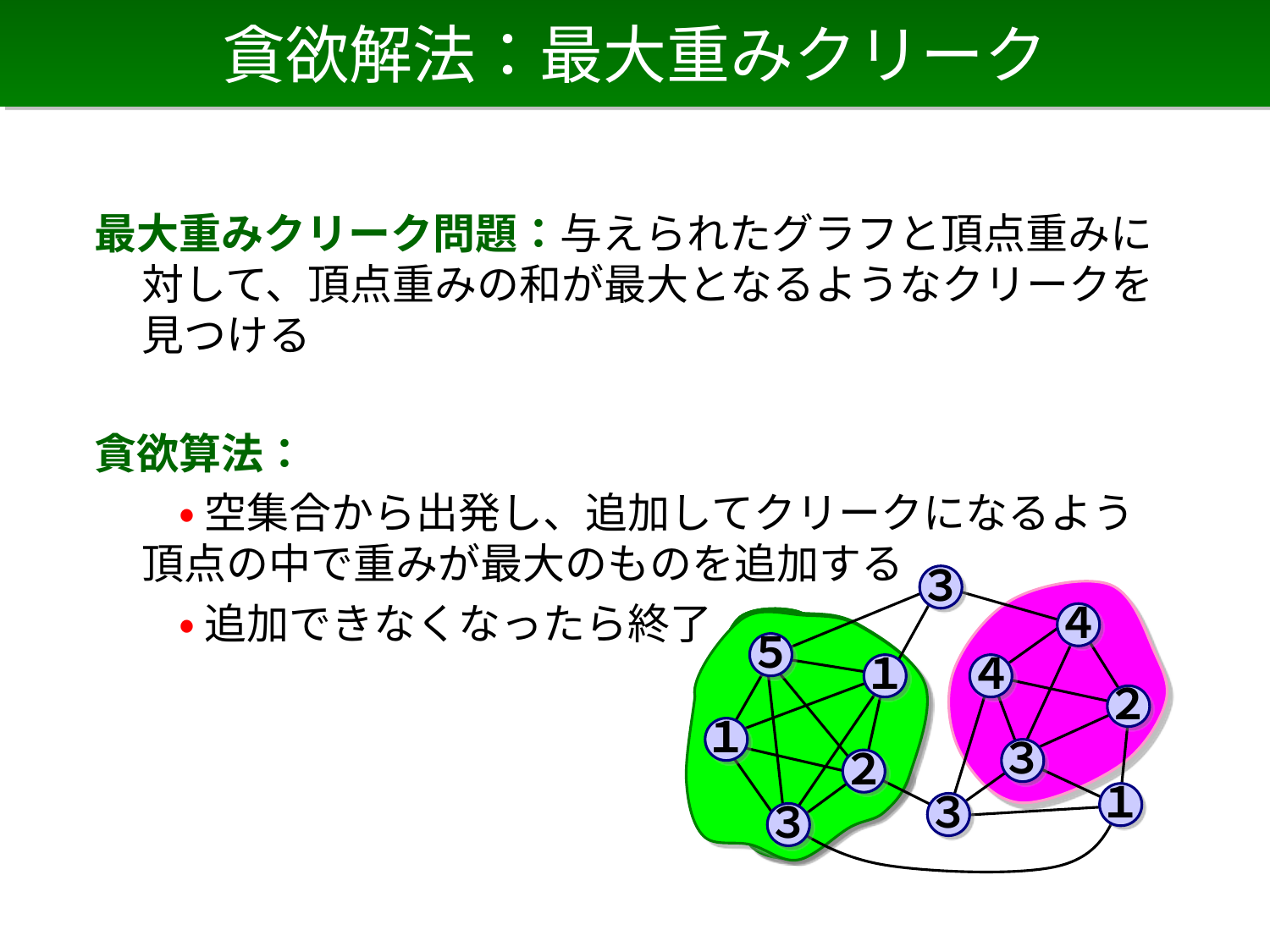

# 貪欲解法：最大重みクリーク
最大重みクリーク問題：与えられたグラフと頂点重みに対して、頂点重みの和が最大となるようなクリークを見つける

貪欲算法：
　　• 空集合から出発し、追加してクリークになるよう頂点の中で重みが最大のものを追加する
　　• 追加できなくなったら終了

３

４

５

１
４

２

１
３

２

１
３
３